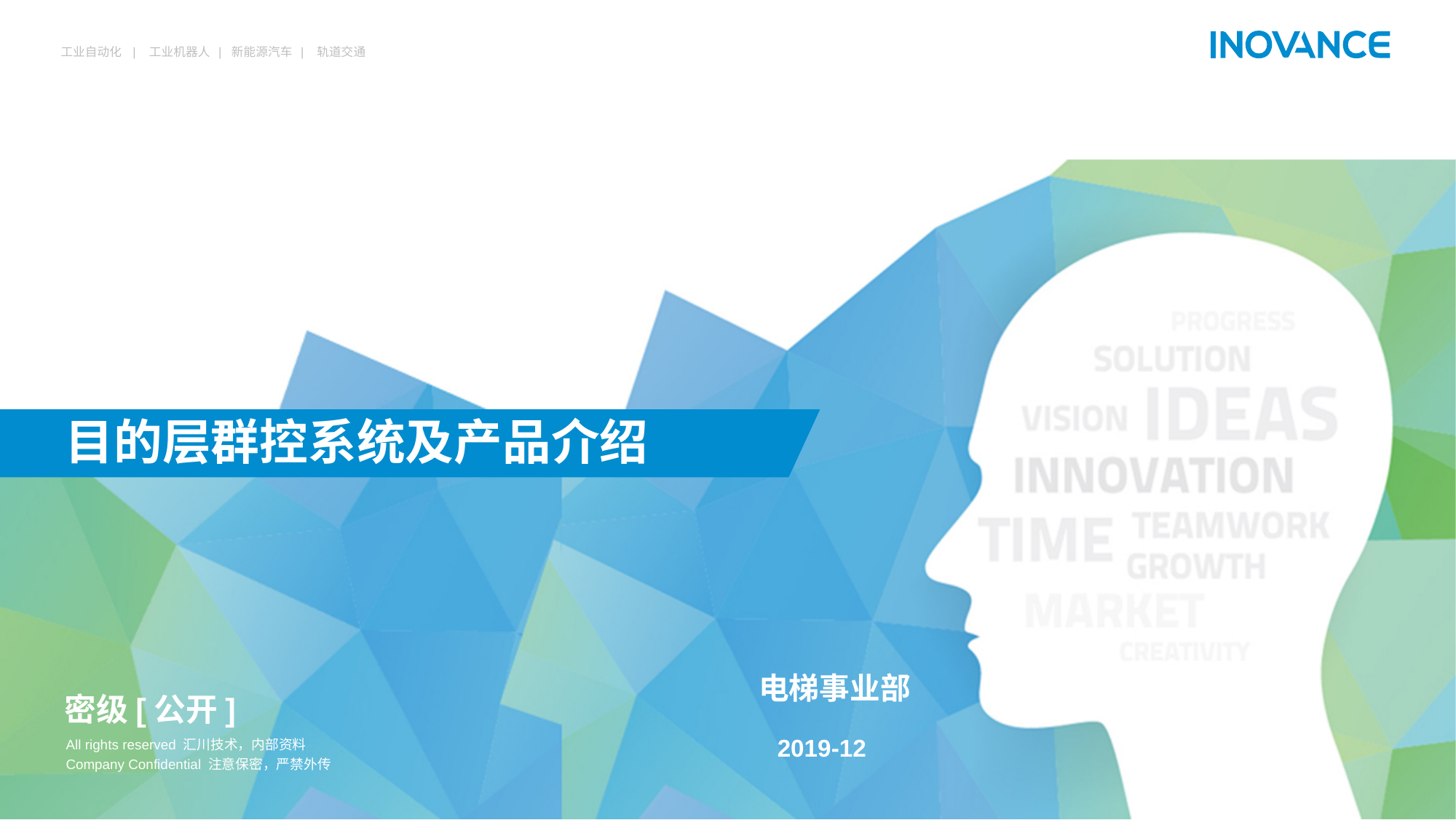

目的层群控系统及产品介绍

电梯事业部
密级[公开]
2019-12
All rights reserved 汇川技术，内部资料
Company Confidential 注意保密，严禁外传